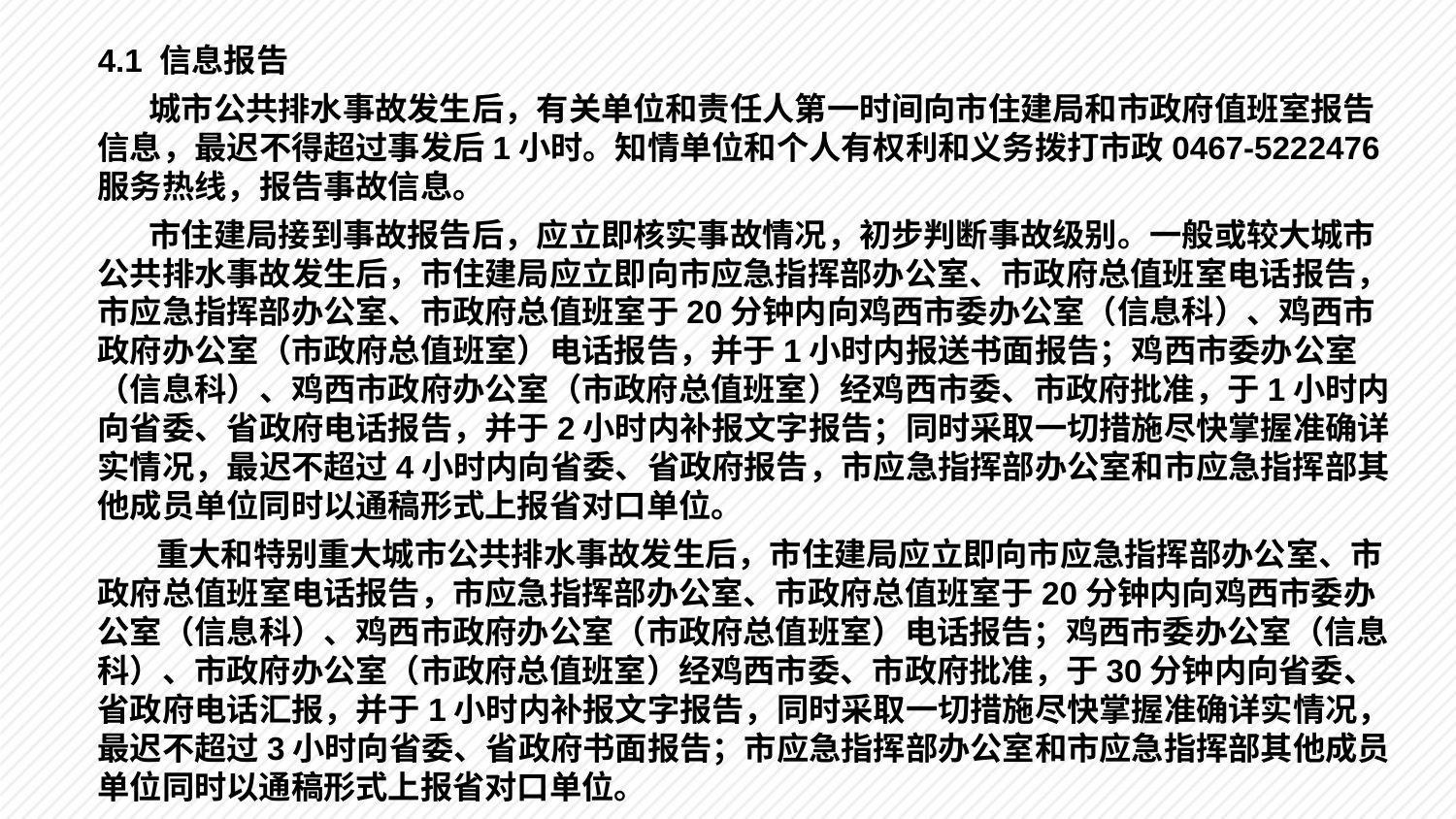

4.1 信息报告
      城市公共排水事故发生后，有关单位和责任人第一时间向市住建局和市政府值班室报告信息，最迟不得超过事发后1小时。知情单位和个人有权利和义务拨打市政0467-5222476服务热线，报告事故信息。
      市住建局接到事故报告后，应立即核实事故情况，初步判断事故级别。一般或较大城市公共排水事故发生后，市住建局应立即向市应急指挥部办公室、市政府总值班室电话报告，市应急指挥部办公室、市政府总值班室于20分钟内向鸡西市委办公室（信息科）、鸡西市政府办公室（市政府总值班室）电话报告，并于1小时内报送书面报告；鸡西市委办公室（信息科）、鸡西市政府办公室（市政府总值班室）经鸡西市委、市政府批准，于1小时内向省委、省政府电话报告，并于2小时内补报文字报告；同时采取一切措施尽快掌握准确详实情况，最迟不超过4小时内向省委、省政府报告，市应急指挥部办公室和市应急指挥部其他成员单位同时以通稿形式上报省对口单位。
       重大和特别重大城市公共排水事故发生后，市住建局应立即向市应急指挥部办公室、市政府总值班室电话报告，市应急指挥部办公室、市政府总值班室于20分钟内向鸡西市委办公室（信息科）、鸡西市政府办公室（市政府总值班室）电话报告；鸡西市委办公室（信息科）、市政府办公室（市政府总值班室）经鸡西市委、市政府批准，于30分钟内向省委、省政府电话汇报，并于1小时内补报文字报告，同时采取一切措施尽快掌握准确详实情况，最迟不超过3小时向省委、省政府书面报告；市应急指挥部办公室和市应急指挥部其他成员单位同时以通稿形式上报省对口单位。